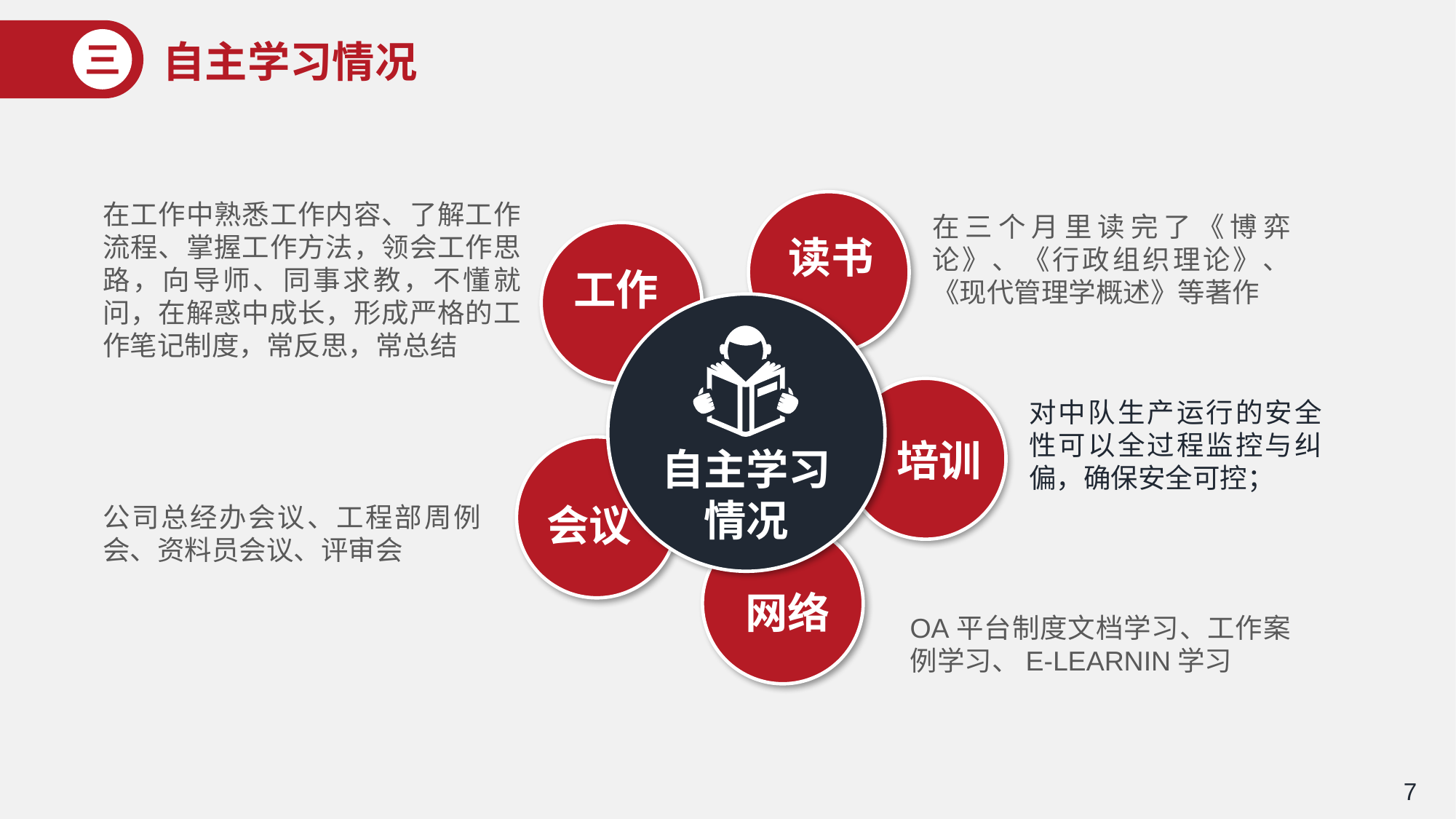

自主学习情况
三
在工作中熟悉工作内容、了解工作流程、掌握工作方法，领会工作思路，向导师、同事求教，不懂就问，在解惑中成长，形成严格的工作笔记制度，常反思，常总结

在三个月里读完了《博弈论》、《行政组织理论》、《现代管理学概述》等著作

读书
工作

对中队生产运行的安全性可以全过程监控与纠偏，确保安全可控；
培训

自主学习情况
会议
公司总经办会议、工程部周例会、资料员会议、评审会

网络
OA平台制度文档学习、工作案例学习、E-LEARNIN学习